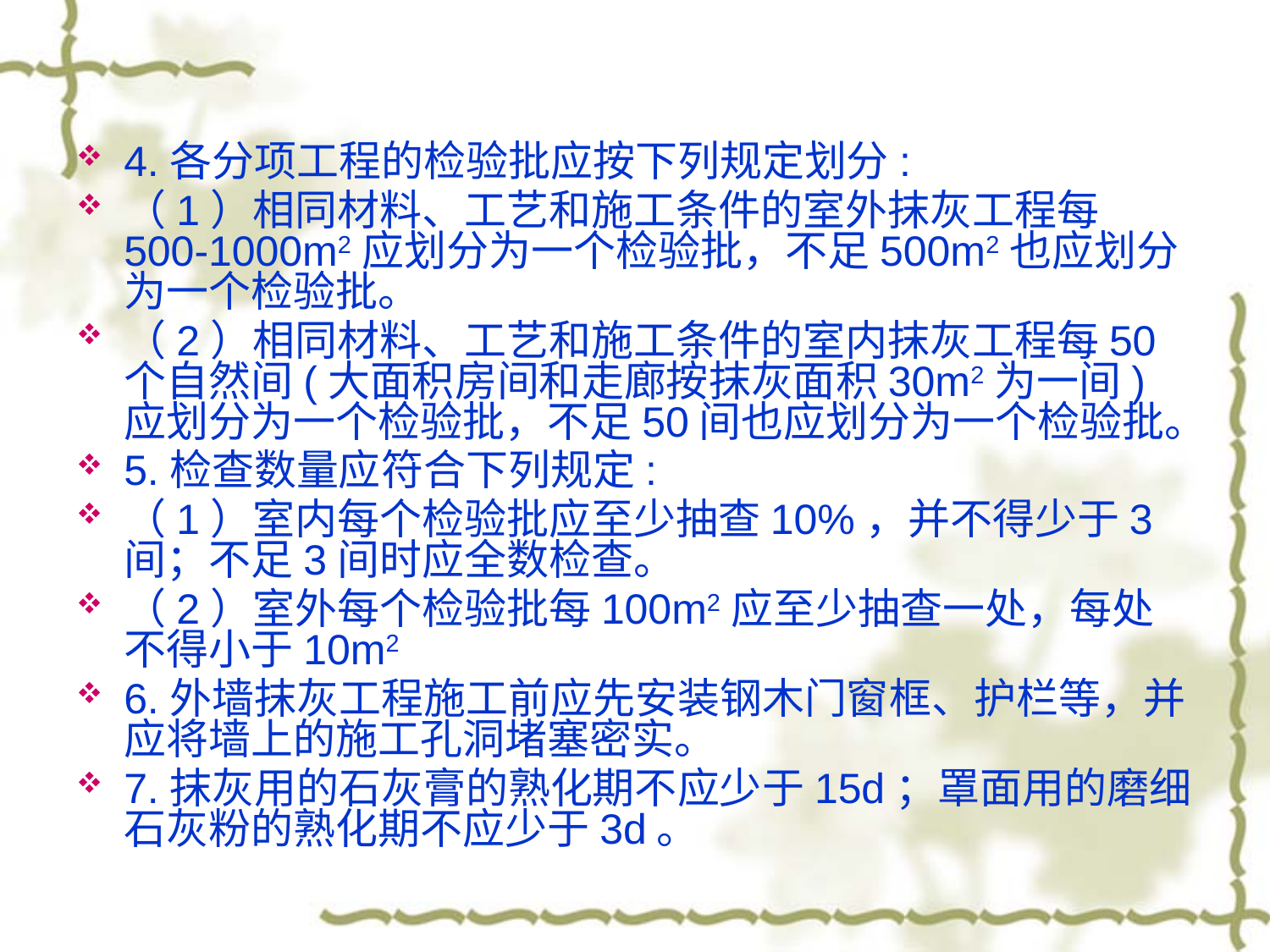

4.各分项工程的检验批应按下列规定划分:
（1）相同材料、工艺和施工条件的室外抹灰工程每500-1000m2应划分为一个检验批，不足500m2也应划分为一个检验批。
（2）相同材料、工艺和施工条件的室内抹灰工程每50个自然间(大面积房间和走廊按抹灰面积30m2为一间)应划分为一个检验批，不足50间也应划分为一个检验批。
5.检查数量应符合下列规定:
（1）室内每个检验批应至少抽查10%，并不得少于3间；不足3间时应全数检查。
（2）室外每个检验批每100m2应至少抽查一处，每处不得小于10m2
6.外墙抹灰工程施工前应先安装钢木门窗框、护栏等，并应将墙上的施工孔洞堵塞密实。
7.抹灰用的石灰膏的熟化期不应少于15d；罩面用的磨细石灰粉的熟化期不应少于3d。